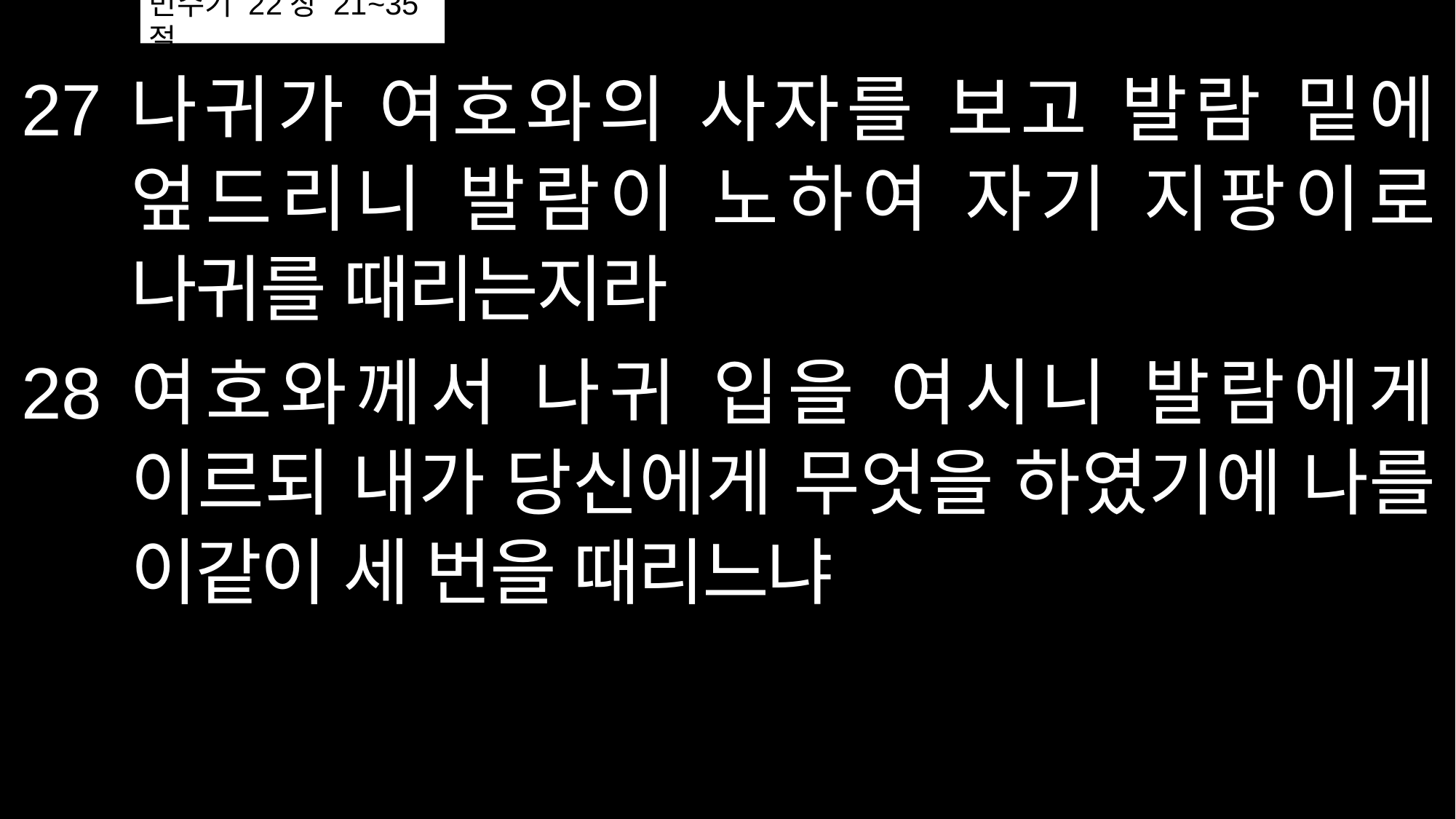

# 민수기 22장 21~35절
나귀가 여호와의 사자를 보고 발람 밑에 엎드리니 발람이 노하여 자기 지팡이로 나귀를 때리는지라
여호와께서 나귀 입을 여시니 발람에게 이르되 내가 당신에게 무엇을 하였기에 나를 이같이 세 번을 때리느냐